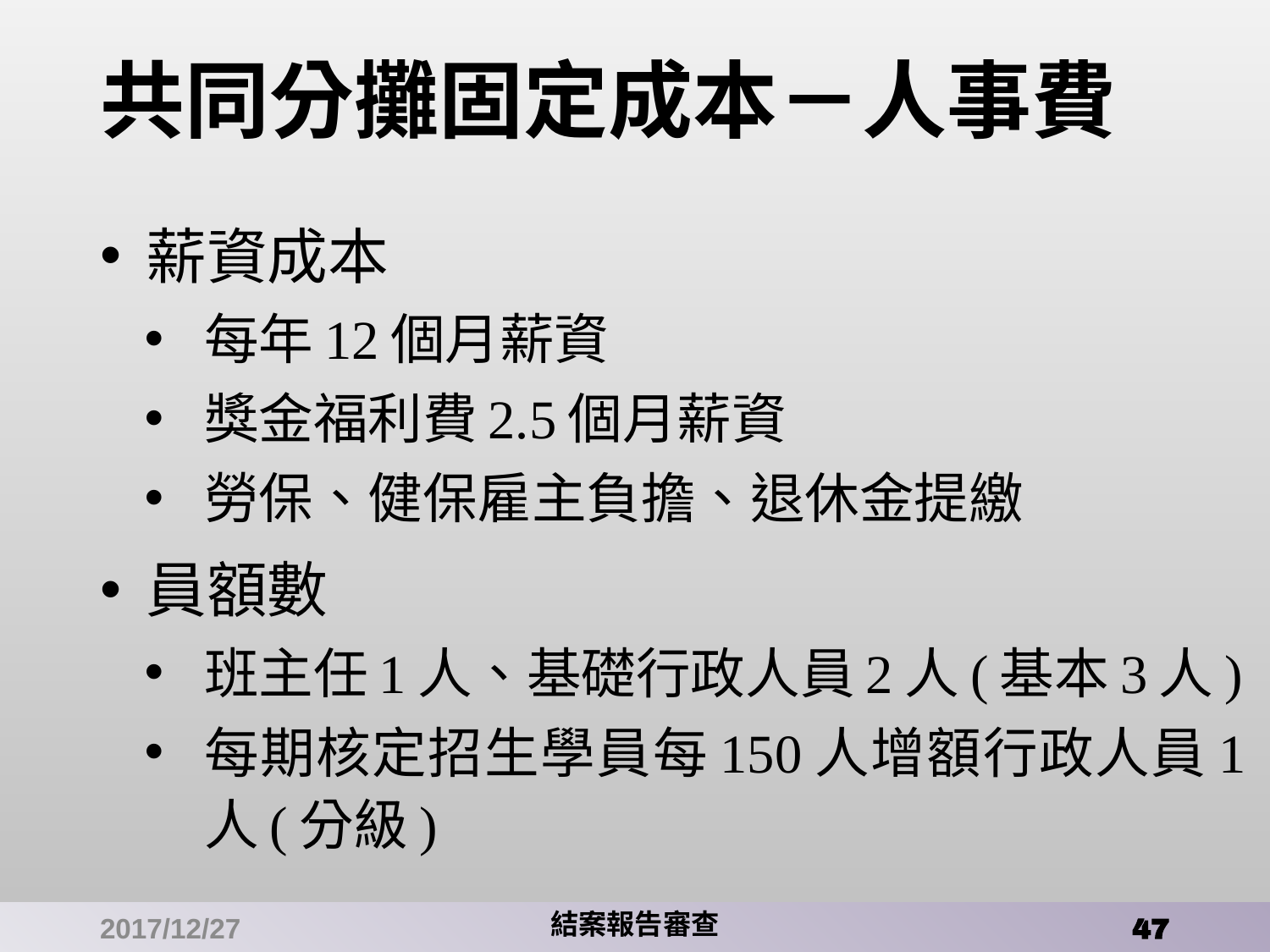

# 共同分攤固定成本－人事費
薪資成本
每年12個月薪資
獎金福利費2.5個月薪資
勞保、健保雇主負擔、退休金提繳
員額數
班主任1人、基礎行政人員2人(基本3人)
每期核定招生學員每150人增額行政人員1人(分級)
2017/12/27
結案報告審查
47